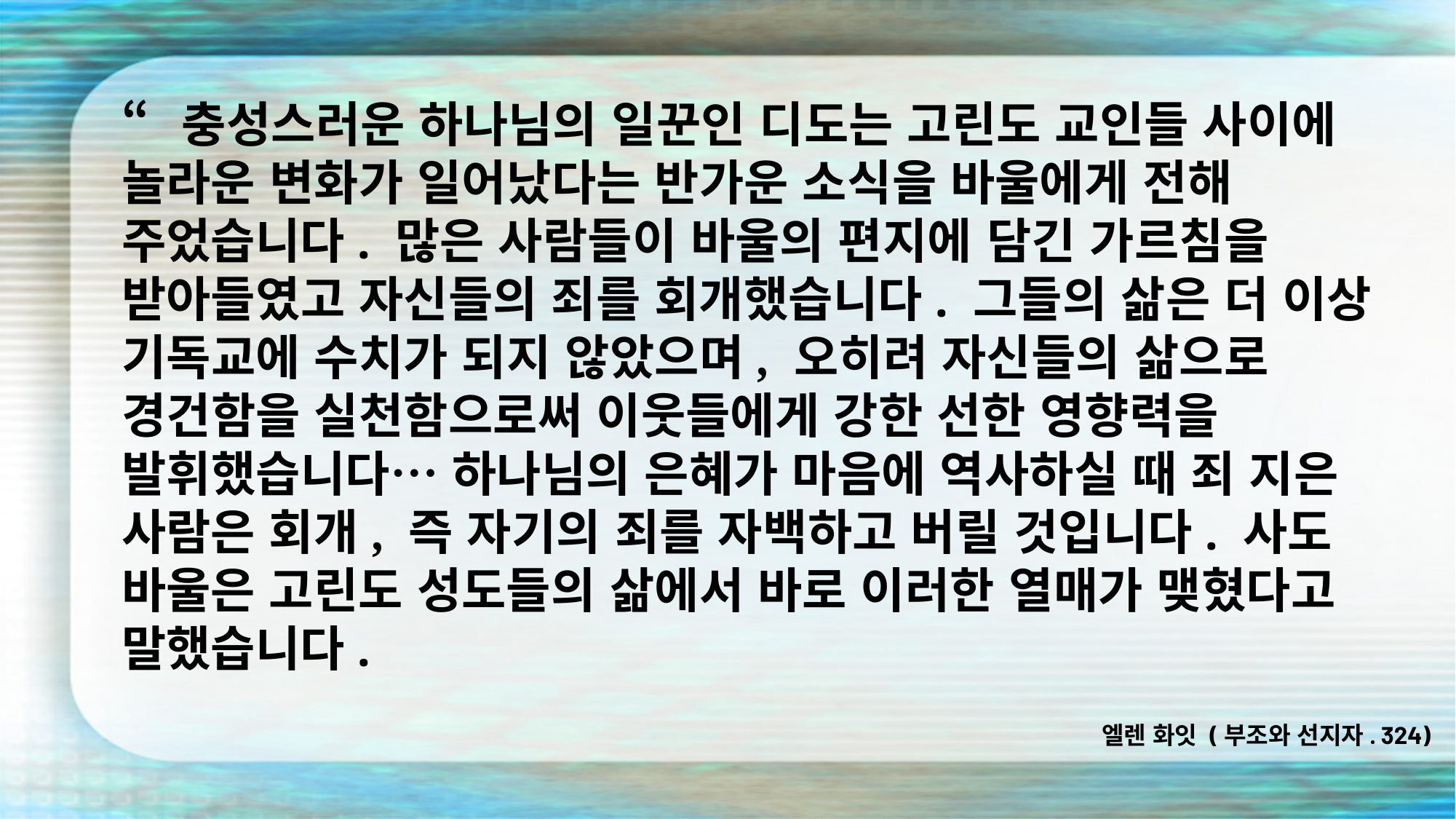

“충성스러운 하나님의 일꾼인 디도는 고린도 교인들 사이에 놀라운 변화가 일어났다는 반가운 소식을 바울에게 전해 주었습니다. 많은 사람들이 바울의 편지에 담긴 가르침을 받아들였고 자신들의 죄를 회개했습니다. 그들의 삶은 더 이상 기독교에 수치가 되지 않았으며, 오히려 자신들의 삶으로 경건함을 실천함으로써 이웃들에게 강한 선한 영향력을 발휘했습니다… 하나님의 은혜가 마음에 역사하실 때 죄 지은 사람은 회개, 즉 자기의 죄를 자백하고 버릴 것입니다. 사도 바울은 고린도 성도들의 삶에서 바로 이러한 열매가 맺혔다고 말했습니다.
엘렌 화잇 (부조와 선지자. 324)